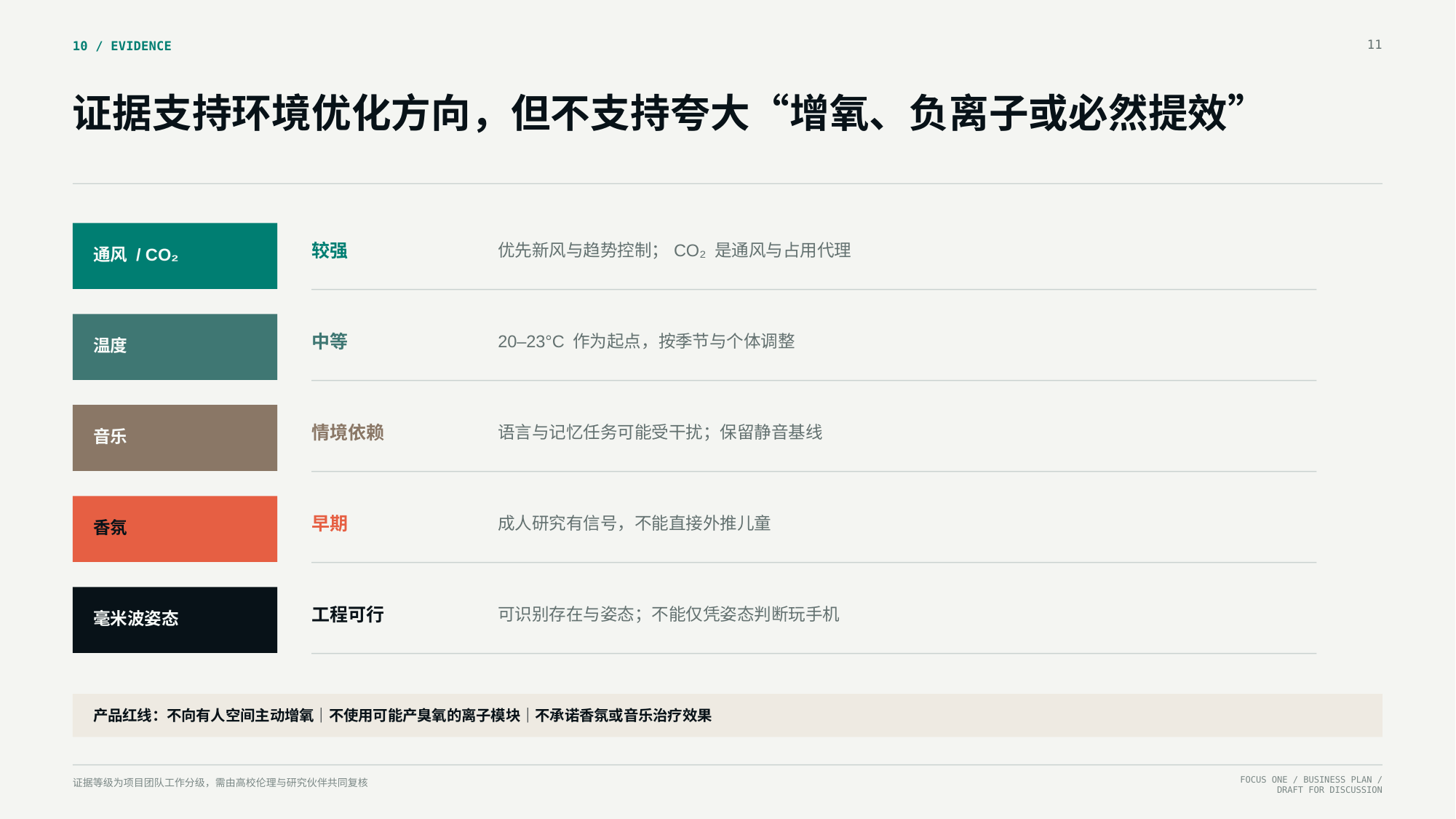

11
10 / EVIDENCE
证据支持环境优化方向，但不支持夸大“增氧、负离子或必然提效”

较强
优先新风与趋势控制；CO₂ 是通风与占用代理
通风 / CO₂

中等
20–23°C 作为起点，按季节与个体调整
温度

情境依赖
语言与记忆任务可能受干扰；保留静音基线
音乐

早期
成人研究有信号，不能直接外推儿童
香氛

工程可行
可识别存在与姿态；不能仅凭姿态判断玩手机
毫米波姿态

产品红线：不向有人空间主动增氧｜不使用可能产臭氧的离子模块｜不承诺香氛或音乐治疗效果

证据等级为项目团队工作分级，需由高校伦理与研究伙伴共同复核
FOCUS ONE / BUSINESS PLAN / DRAFT FOR DISCUSSION